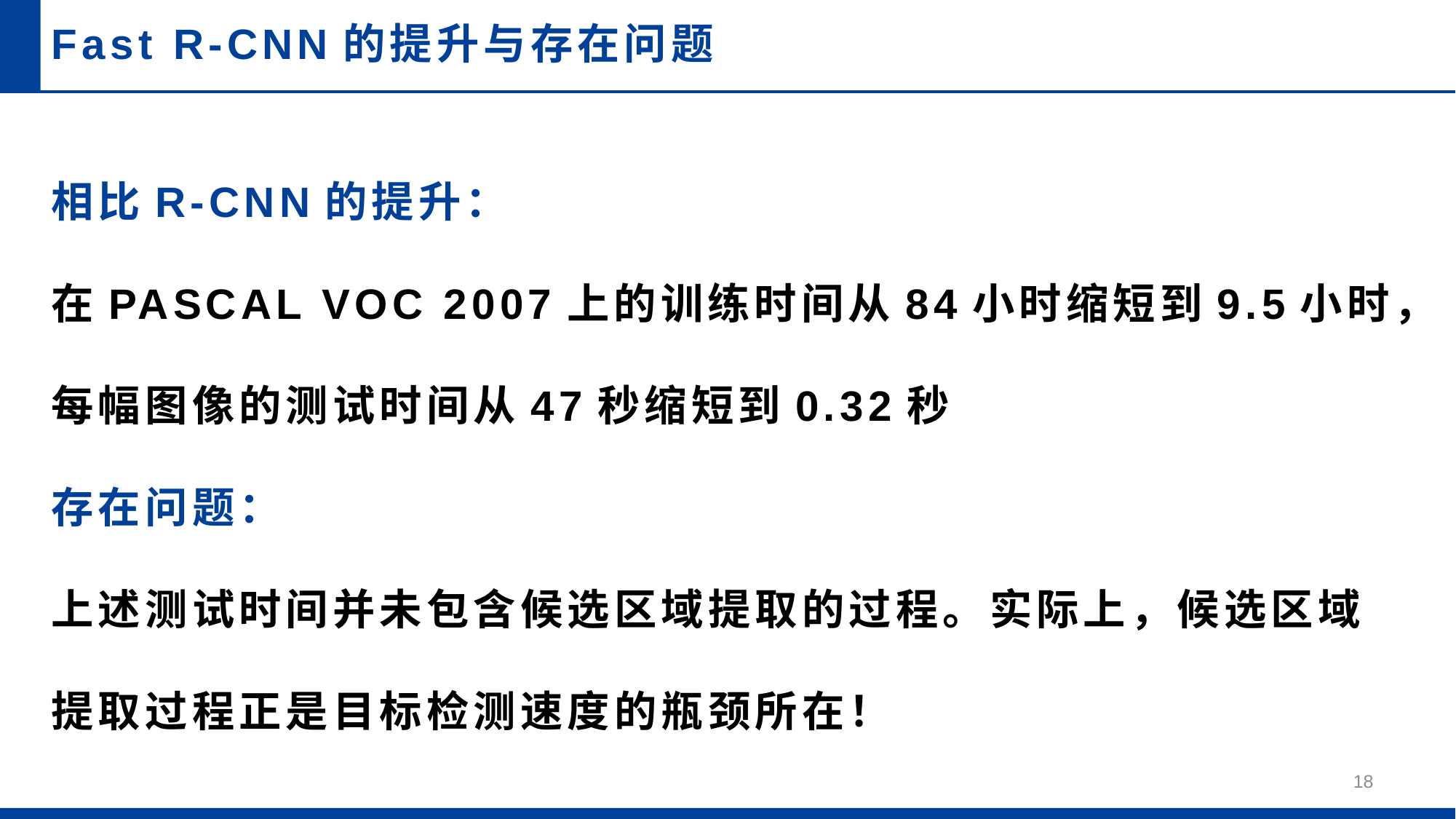

# Fast R-CNN的提升与存在问题
相比R-CNN的提升：
在PASCAL VOC 2007上的训练时间从84小时缩短到9.5小时，每幅图像的测试时间从47秒缩短到0.32秒
存在问题：
上述测试时间并未包含候选区域提取的过程。实际上，候选区域提取过程正是目标检测速度的瓶颈所在！
18